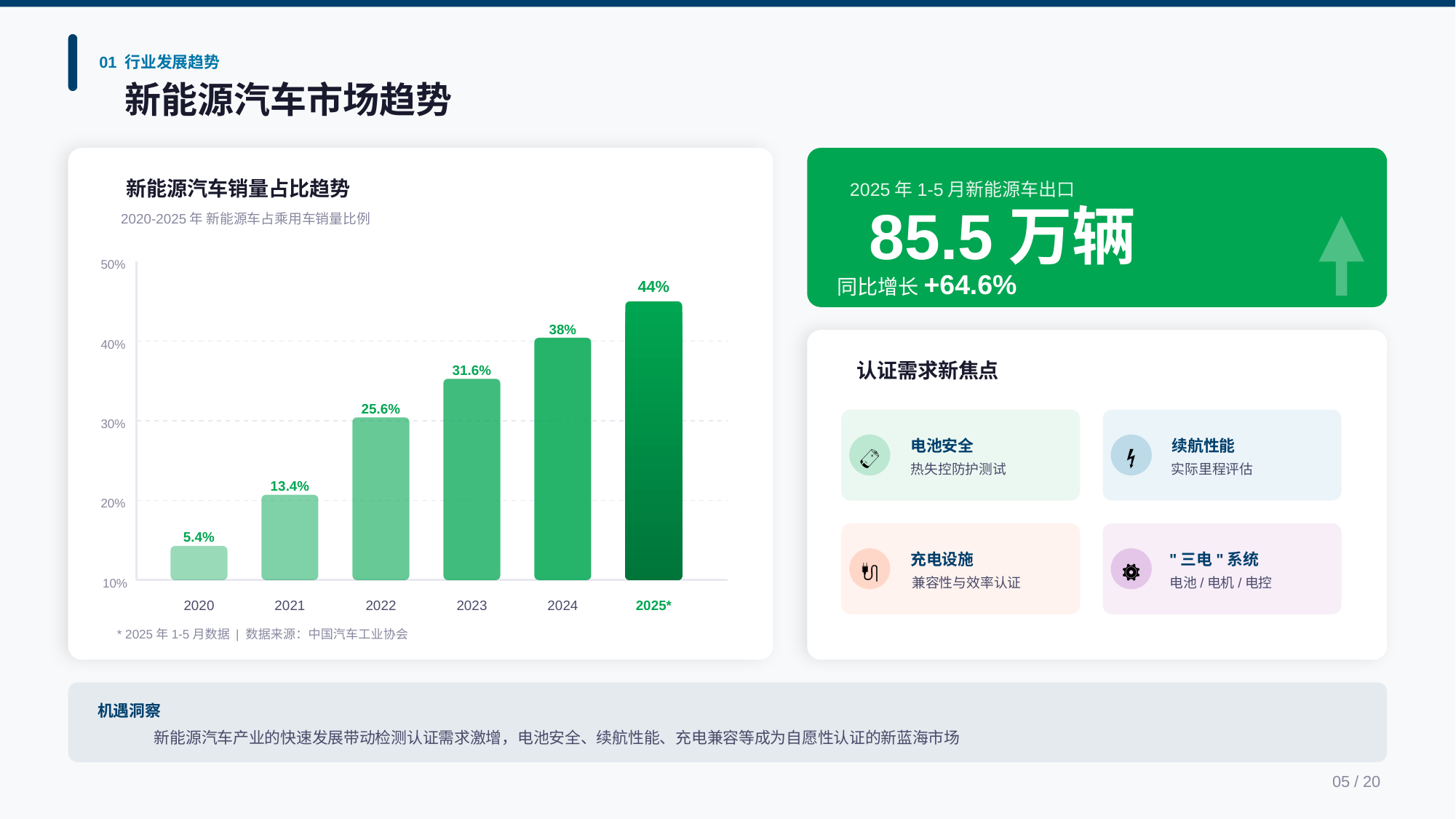

01 行业发展趋势
新能源汽车市场趋势

新能源汽车销量占比趋势
2020-2025年 新能源车占乘用车销量比例
50%

44%

38%
40%

31.6%

25.6%
30%

13.4%

20%

5.4%

10%

2020
2021
2022
2023
2024
2025*
* 2025年1-5月数据 | 数据来源：中国汽车工业协会

2025年1-5月新能源车出口
85.5万辆

同比增长+64.6%

认证需求新焦点

电池安全
🔋
热失控防护测试

续航性能
⚡
实际里程评估

充电设施
🔌
兼容性与效率认证

"三电"系统
⚙️
电池/电机/电控

机遇洞察
新能源汽车产业的快速发展带动检测认证需求激增，电池安全、续航性能、充电兼容等成为自愿性认证的新蓝海市场
05 / 20